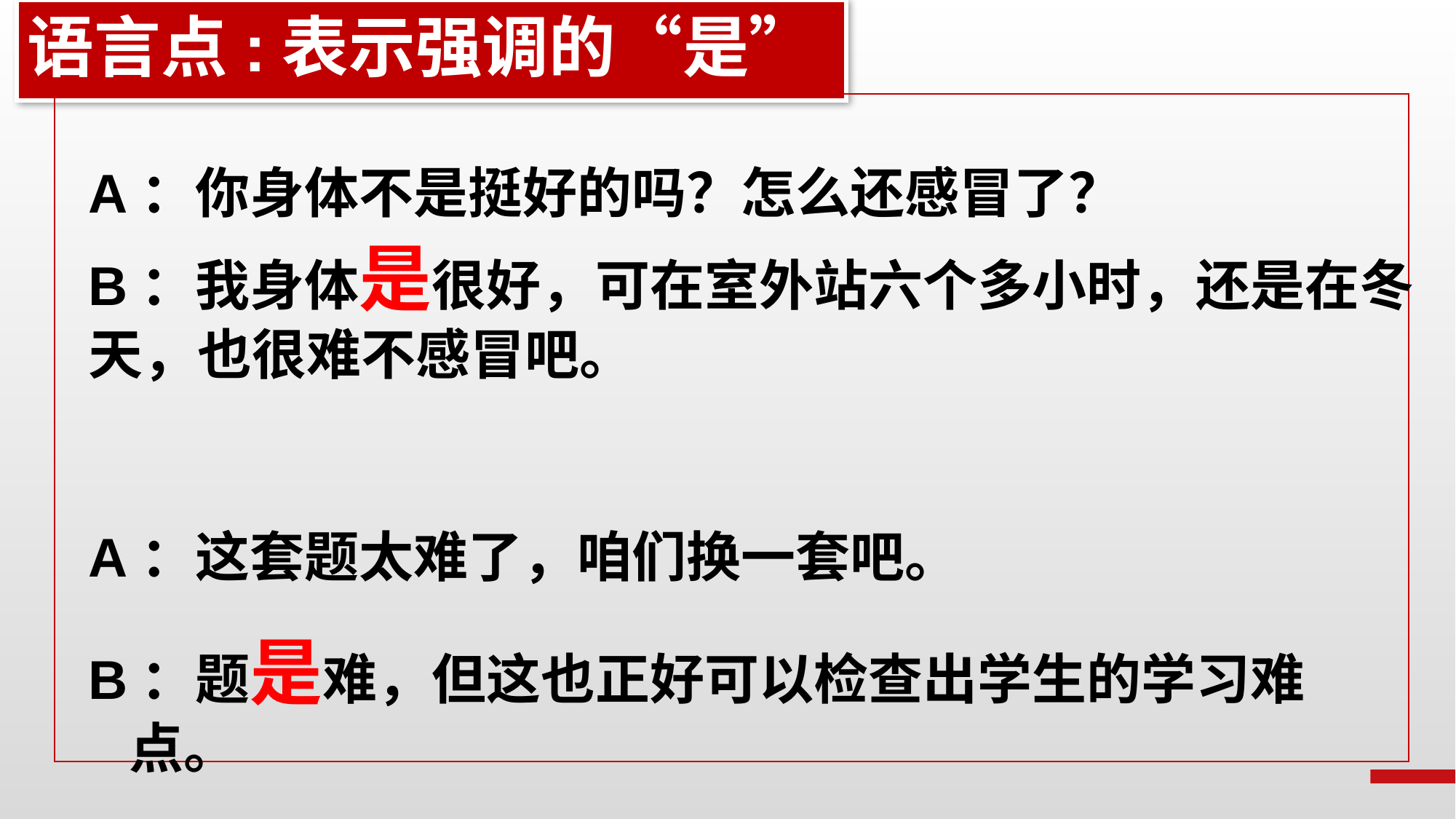

语言点:表示强调的“是”

A：你身体不是挺好的吗？怎么还感冒了？
B：我身体是很好，可在室外站六个多小时，还是在冬天，也很难不感冒吧。
A：这套题太难了，咱们换一套吧。
B：题是难，但这也正好可以检查出学生的学习难点。